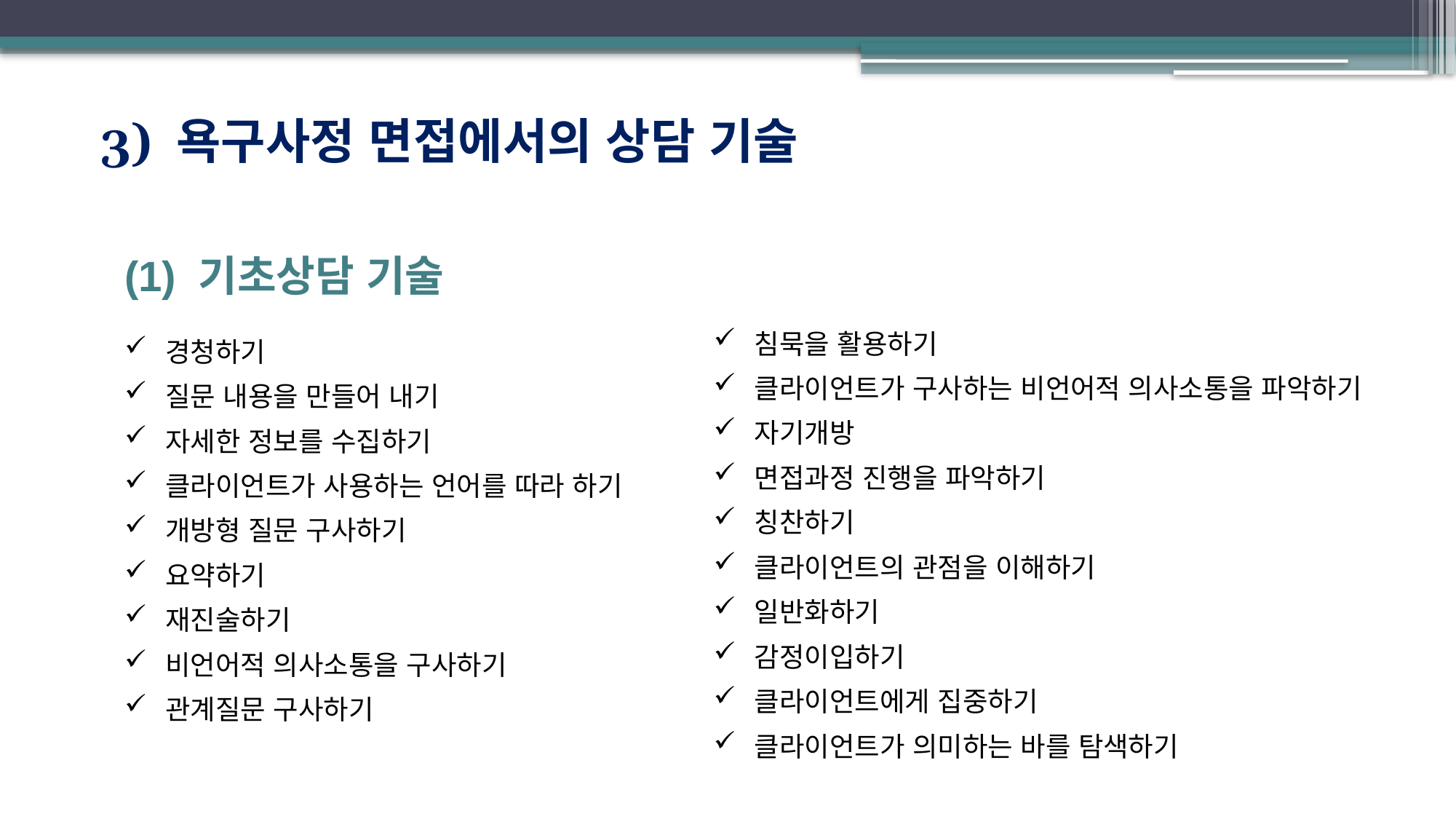

3) 욕구사정 면접에서의 상담 기술
(1) 기초상담 기술

경청하기
질문 내용을 만들어 내기
자세한 정보를 수집하기
클라이언트가 사용하는 언어를 따라 하기
개방형 질문 구사하기
요약하기
재진술하기
비언어적 의사소통을 구사하기
관계질문 구사하기

침묵을 활용하기
클라이언트가 구사하는 비언어적 의사소통을 파악하기
자기개방
면접과정 진행을 파악하기
칭찬하기
클라이언트의 관점을 이해하기
일반화하기
감정이입하기
클라이언트에게 집중하기
클라이언트가 의미하는 바를 탐색하기